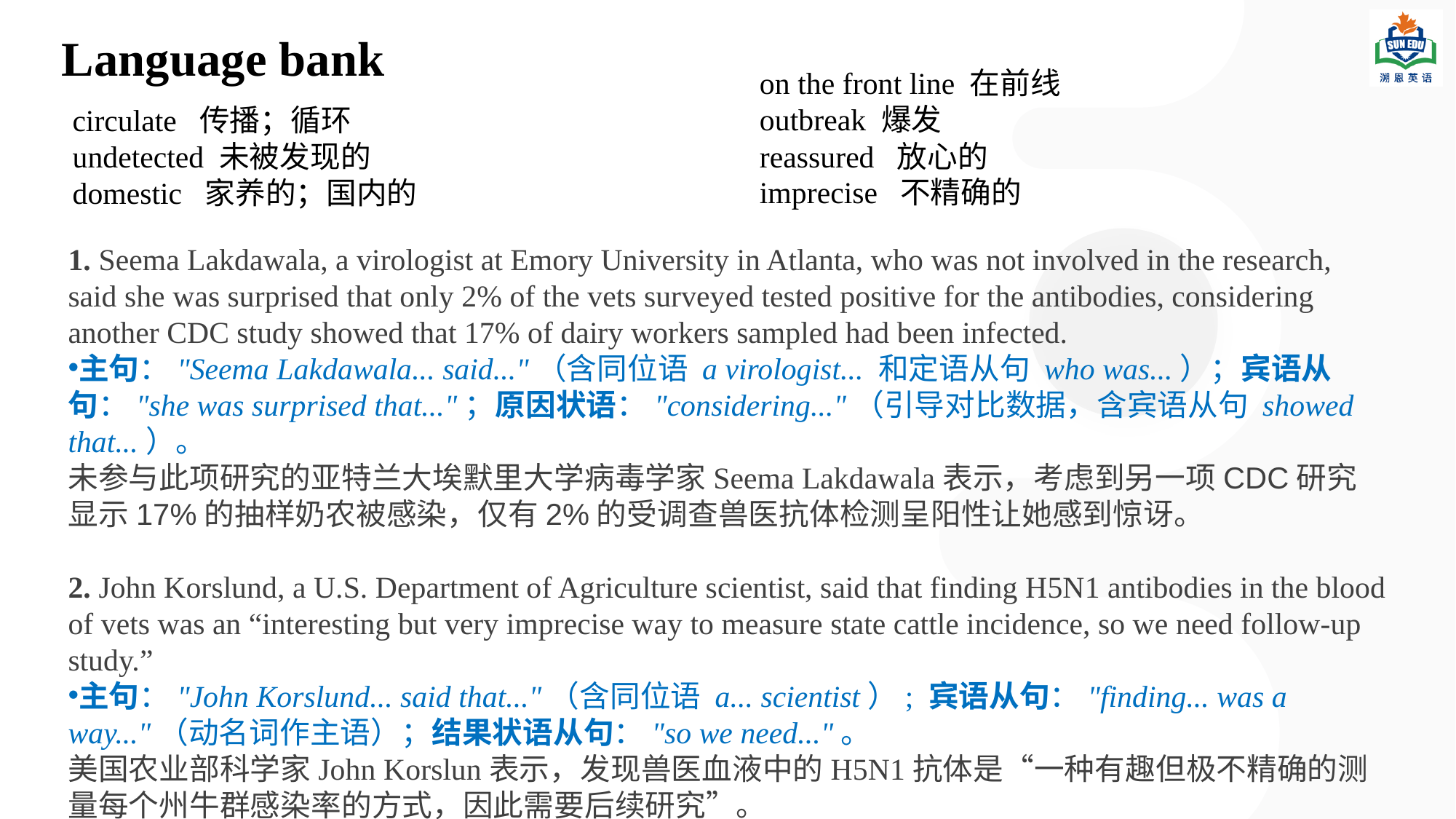

# Language bank
on the front line 在前线
outbreak 爆发
reassured  放心的
imprecise  不精确的
circulate  传播；循环
undetected 未被发现的
domestic  家养的；国内的
1. Seema Lakdawala, a virologist at Emory University in Atlanta, who was not involved in the research, said she was surprised that only 2% of the vets surveyed tested positive for the antibodies, considering another CDC study showed that 17% of dairy workers sampled had been infected.
主句："Seema Lakdawala... said..."（含同位语 a virologist... 和定语从句 who was...）；宾语从句："she was surprised that..."；原因状语："considering..."（引导对比数据，含宾语从句 showed that...）。
未参与此项研究的亚特兰大埃默里大学病毒学家Seema Lakdawala表示，考虑到另一项CDC研究显示17%的抽样奶农被感染，仅有2%的受调查兽医抗体检测呈阳性让她感到惊讶。

2. John Korslund, a U.S. Department of Agriculture scientist, said that finding H5N1 antibodies in the blood of vets was an “interesting but very imprecise way to measure state cattle incidence, so we need follow-up study.”
主句："John Korslund... said that..."（含同位语 a... scientist）; 宾语从句："finding... was a way..."（动名词作主语）；结果状语从句："so we need..."。
美国农业部科学家John Korslun表示，发现兽医血液中的H5N1抗体是“一种有趣但极不精确的测量每个州牛群感染率的方式，因此需要后续研究”。